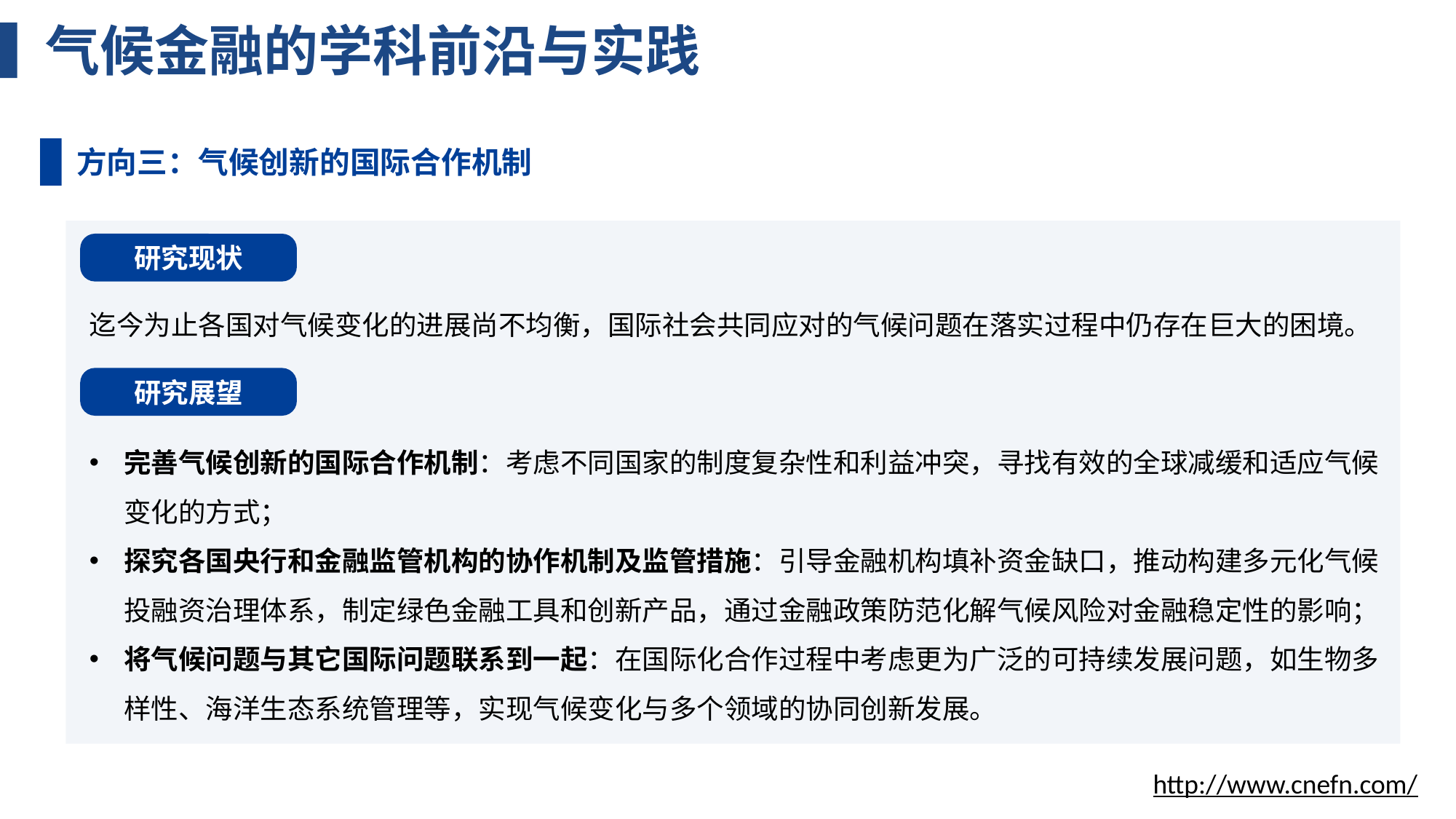

# 气候金融的学科前沿与实践
方向三：气候创新的国际合作机制

研究现状
迄今为止各国对气候变化的进展尚不均衡，国际社会共同应对的气候问题在落实过程中仍存在巨大的困境。
研究展望
完善气候创新的国际合作机制：考虑不同国家的制度复杂性和利益冲突，寻找有效的全球减缓和适应气候变化的方式；
探究各国央行和金融监管机构的协作机制及监管措施：引导金融机构填补资金缺口，推动构建多元化气候投融资治理体系，制定绿色金融工具和创新产品，通过金融政策防范化解气候风险对金融稳定性的影响；
将气候问题与其它国际问题联系到一起：在国际化合作过程中考虑更为广泛的可持续发展问题，如生物多样性、海洋生态系统管理等，实现气候变化与多个领域的协同创新发展。